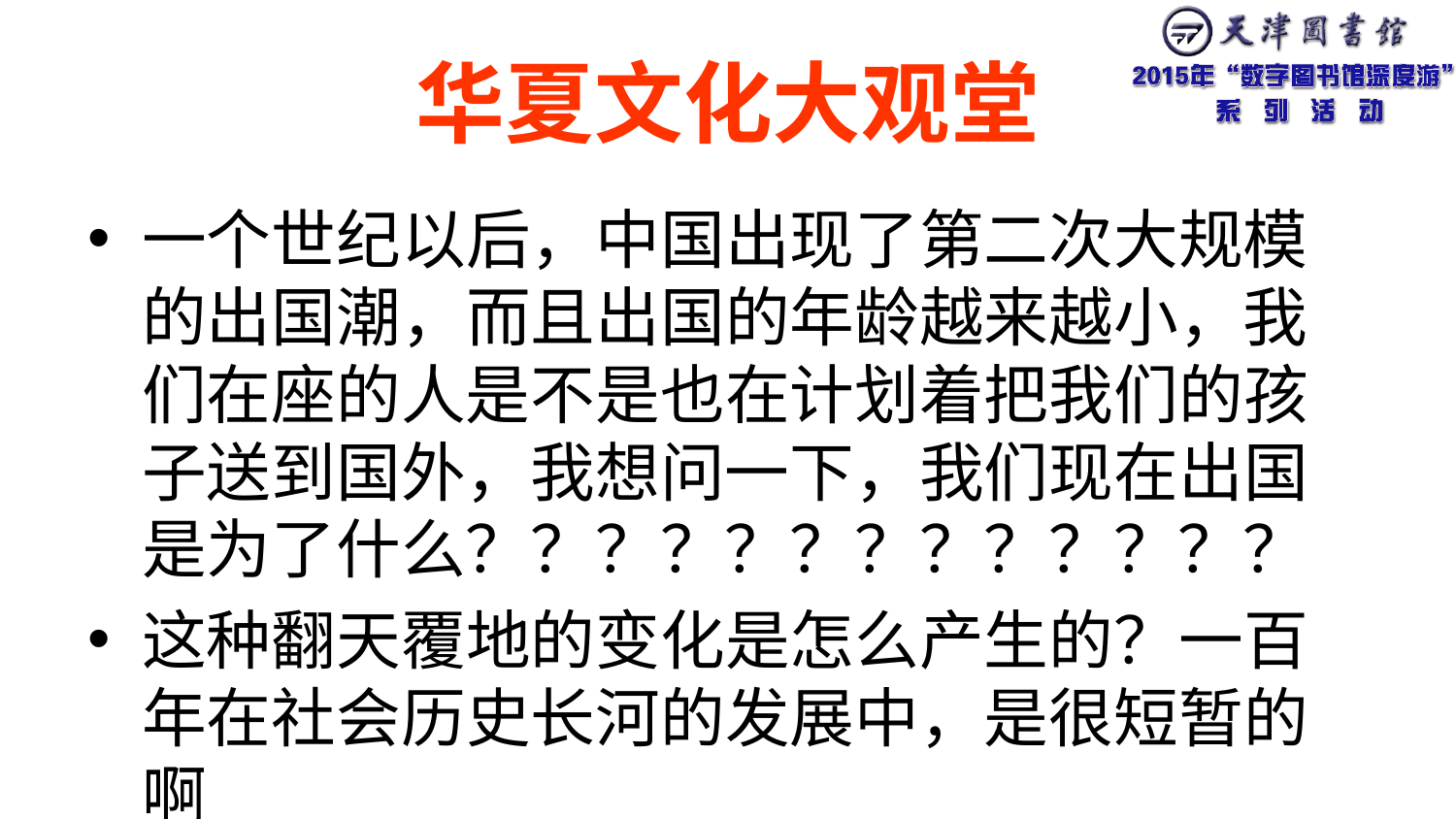

# 华夏文化大观堂
一个世纪以后，中国出现了第二次大规模的出国潮，而且出国的年龄越来越小，我们在座的人是不是也在计划着把我们的孩子送到国外，我想问一下，我们现在出国是为了什么？？？？？？？？？？？？？
这种翻天覆地的变化是怎么产生的？一百年在社会历史长河的发展中，是很短暂的啊